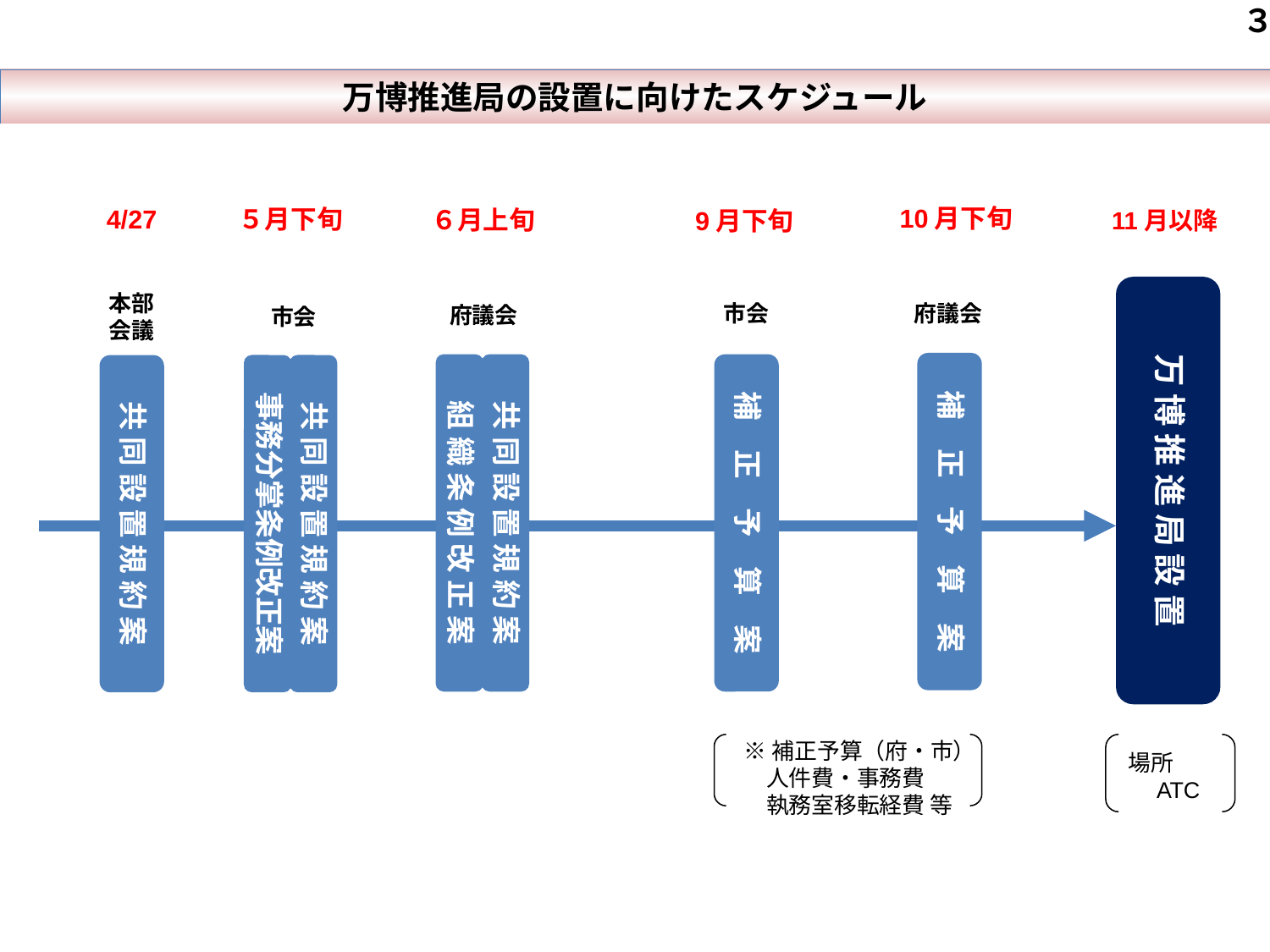

３
万博推進局の設置に向けたスケジュール
10月下旬
５月下旬
4/27
６月上旬
9月下旬
11月以降
市会
府議会
府議会
万 博 推 進 局 設 置
本部
会議
市会
補　正　予　算　案
組 織 条 例 改 正 案
共 同 設 置 規 約 案
補　正　予　算　案
共 同 設 置 規 約 案
事務分掌条例改正案
共 同 設 置 規 約 案
※補正予算（府・市）
　人件費・事務費
　執務室移転経費 等

場所
　ATC